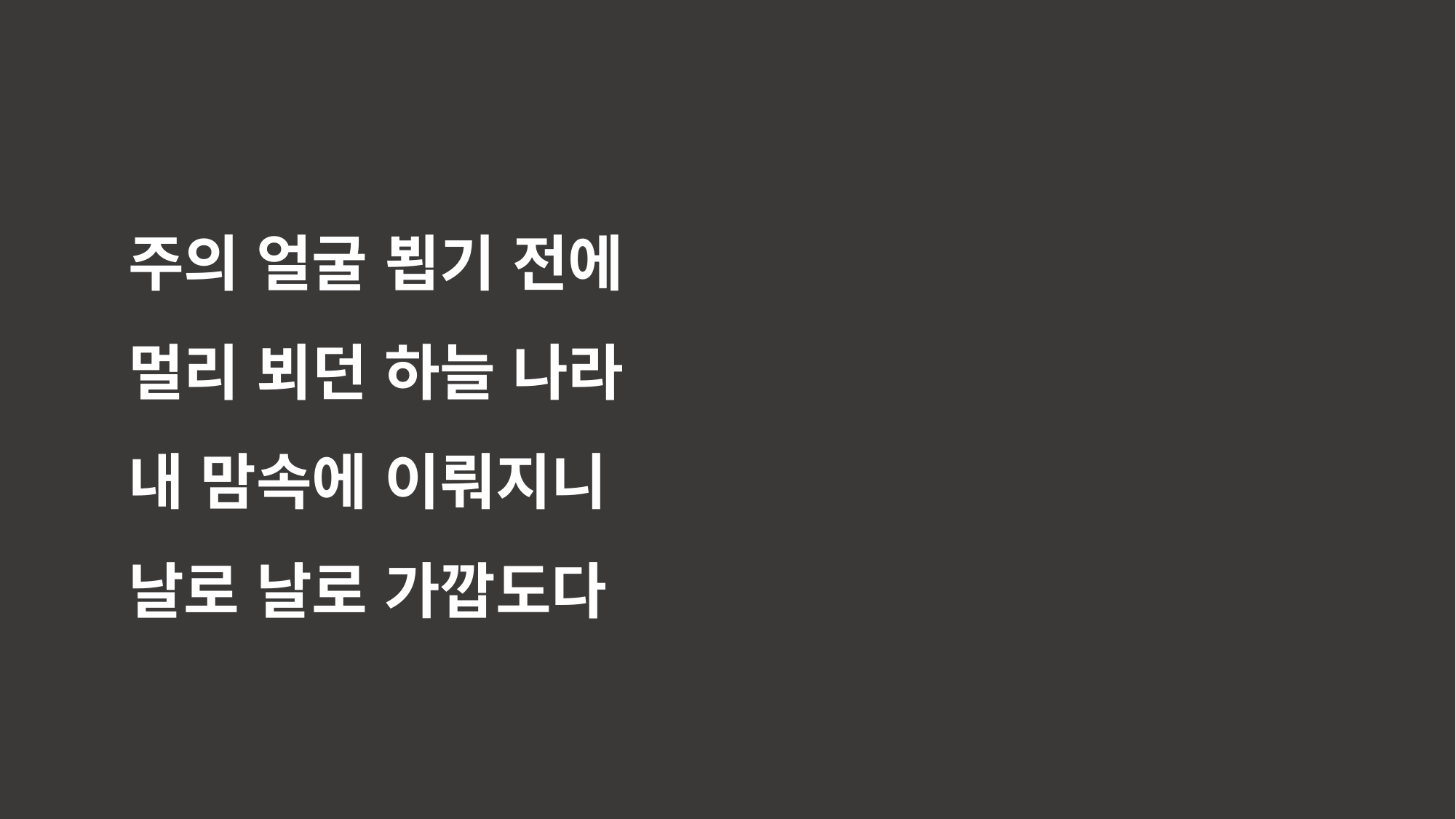

주의 얼굴 뵙기 전에
멀리 뵈던 하늘 나라
내 맘속에 이뤄지니
날로 날로 가깝도다